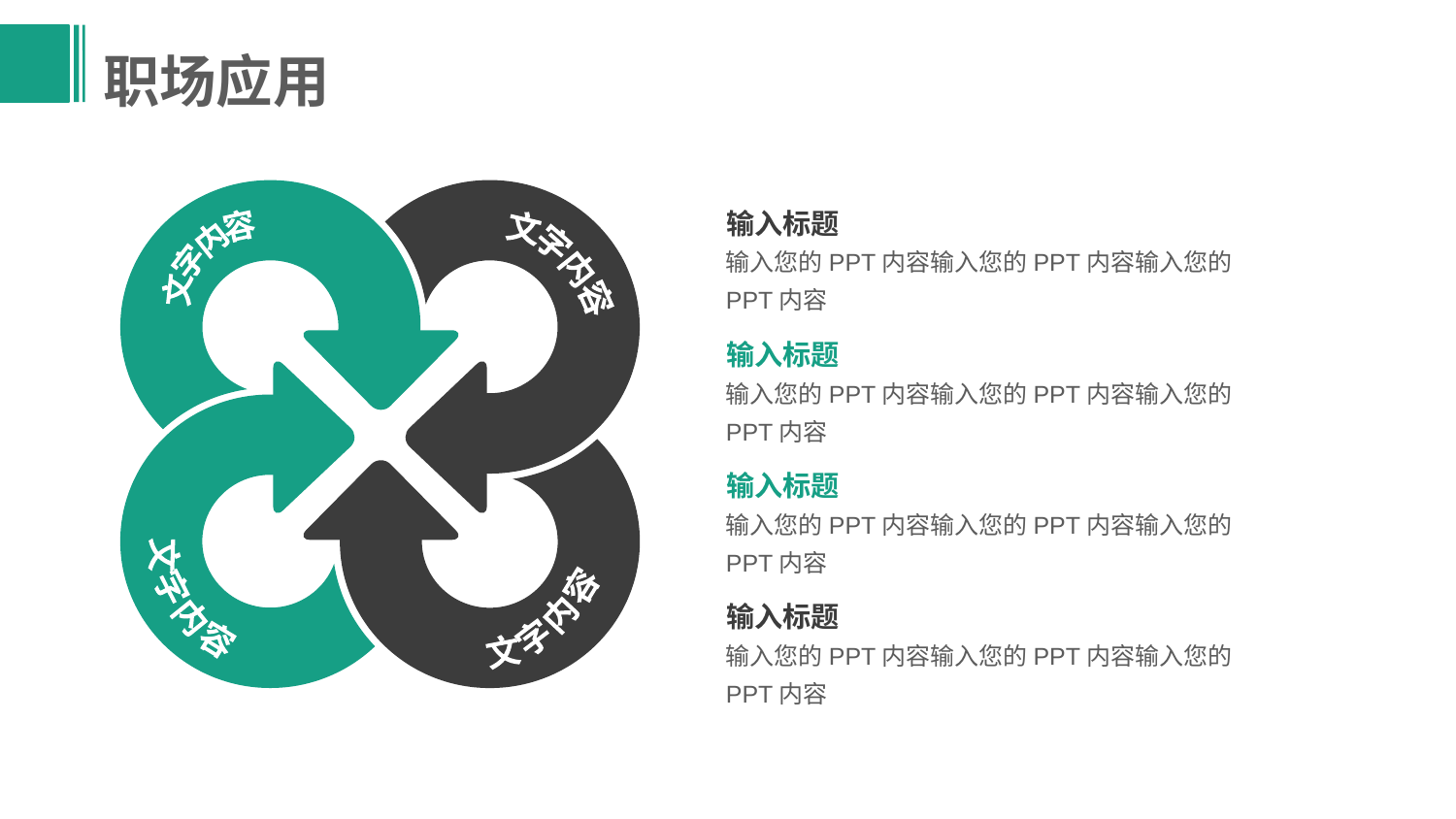

职场应用

文字内容
文字内容

文字内容
文字内容
输入标题
输入您的PPT内容输入您的PPT内容输入您的PPT内容
输入标题
输入您的PPT内容输入您的PPT内容输入您的PPT内容
输入标题
输入您的PPT内容输入您的PPT内容输入您的PPT内容
输入标题
输入您的PPT内容输入您的PPT内容输入您的PPT内容